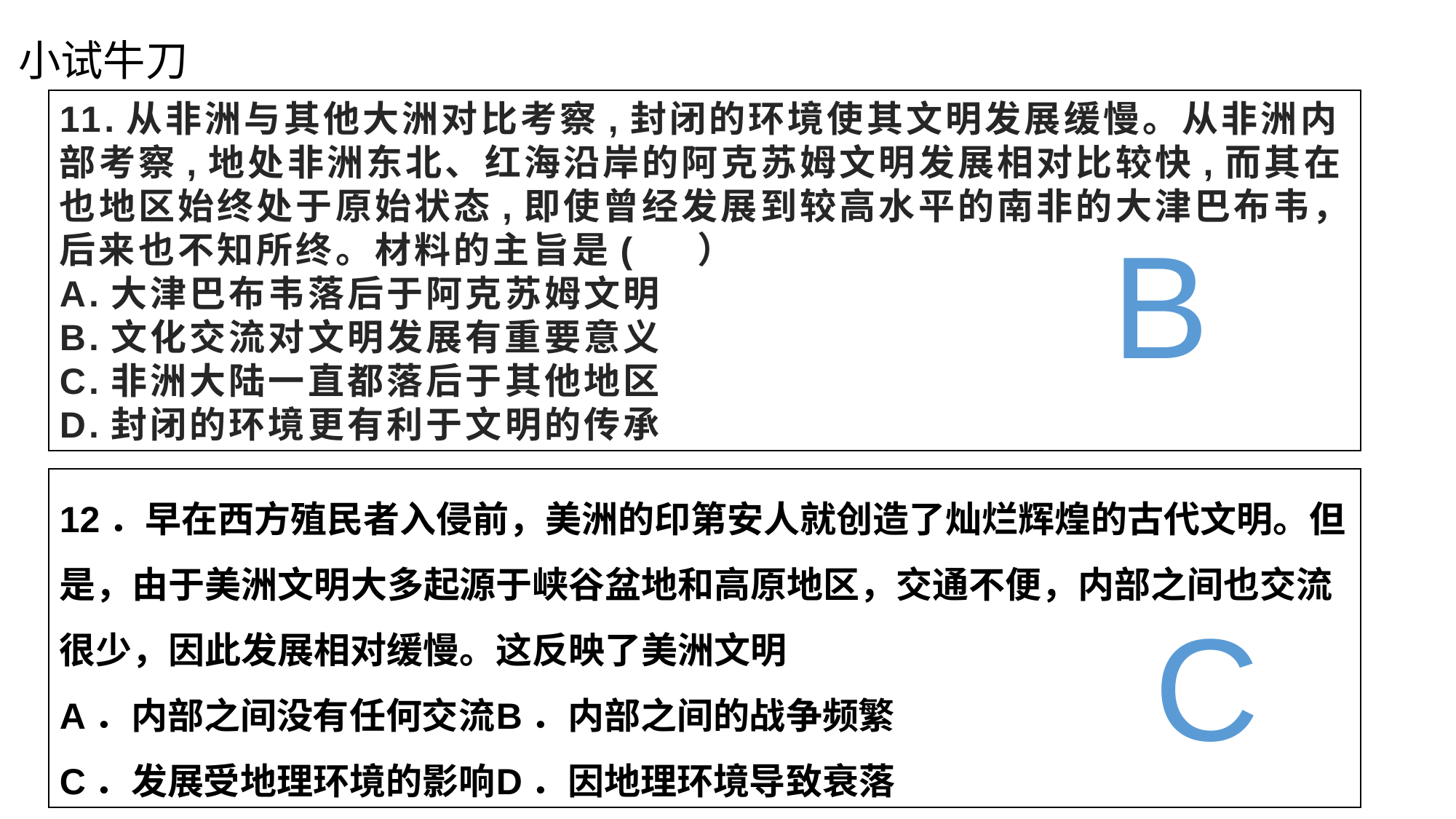

小试牛刀
11.从非洲与其他大洲对比考察,封闭的环境使其文明发展缓慢。从非洲内部考察,地处非洲东北、红海沿岸的阿克苏姆文明发展相对比较快,而其在也地区始终处于原始状态,即使曾经发展到较高水平的南非的大津巴布韦，后来也不知所终。材料的主旨是(    ）
A.大津巴布韦落后于阿克苏姆文明
B.文化交流对文明发展有重要意义
C.非洲大陆一直都落后于其他地区
D.封闭的环境更有利于文明的传承
B
12．早在西方殖民者入侵前，美洲的印第安人就创造了灿烂辉煌的古代文明。但是，由于美洲文明大多起源于峡谷盆地和高原地区，交通不便，内部之间也交流很少，因此发展相对缓慢。这反映了美洲文明
A．内部之间没有任何交流	B．内部之间的战争频繁
C．发展受地理环境的影响	D．因地理环境导致衰落
C